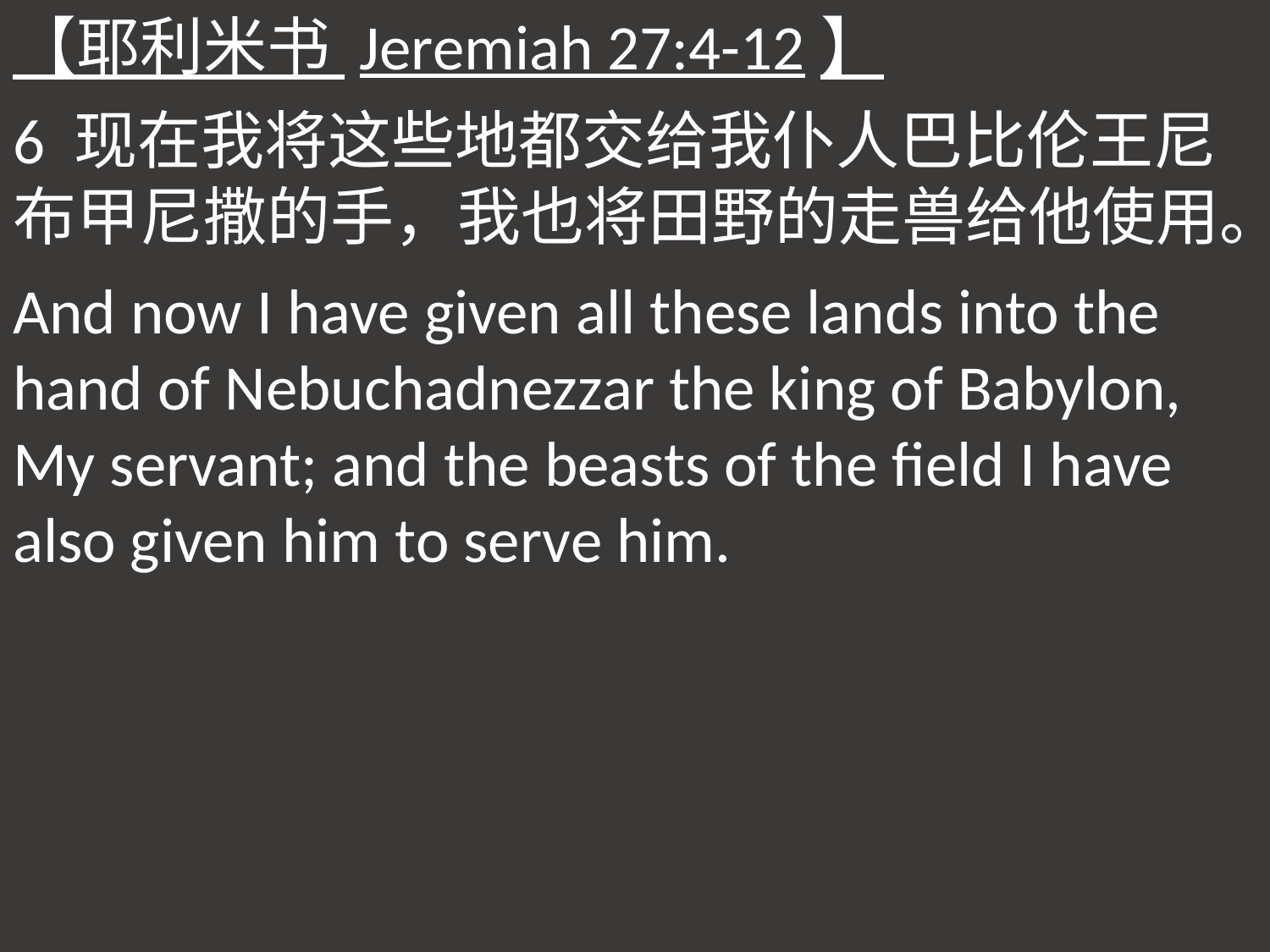

【耶利米书 Jeremiah 27:4-12】
6 现在我将这些地都交给我仆人巴比伦王尼布甲尼撒的手，我也将田野的走兽给他使用。
And now I have given all these lands into the hand of Nebuchadnezzar the king of Babylon, My servant; and the beasts of the field I have also given him to serve him.